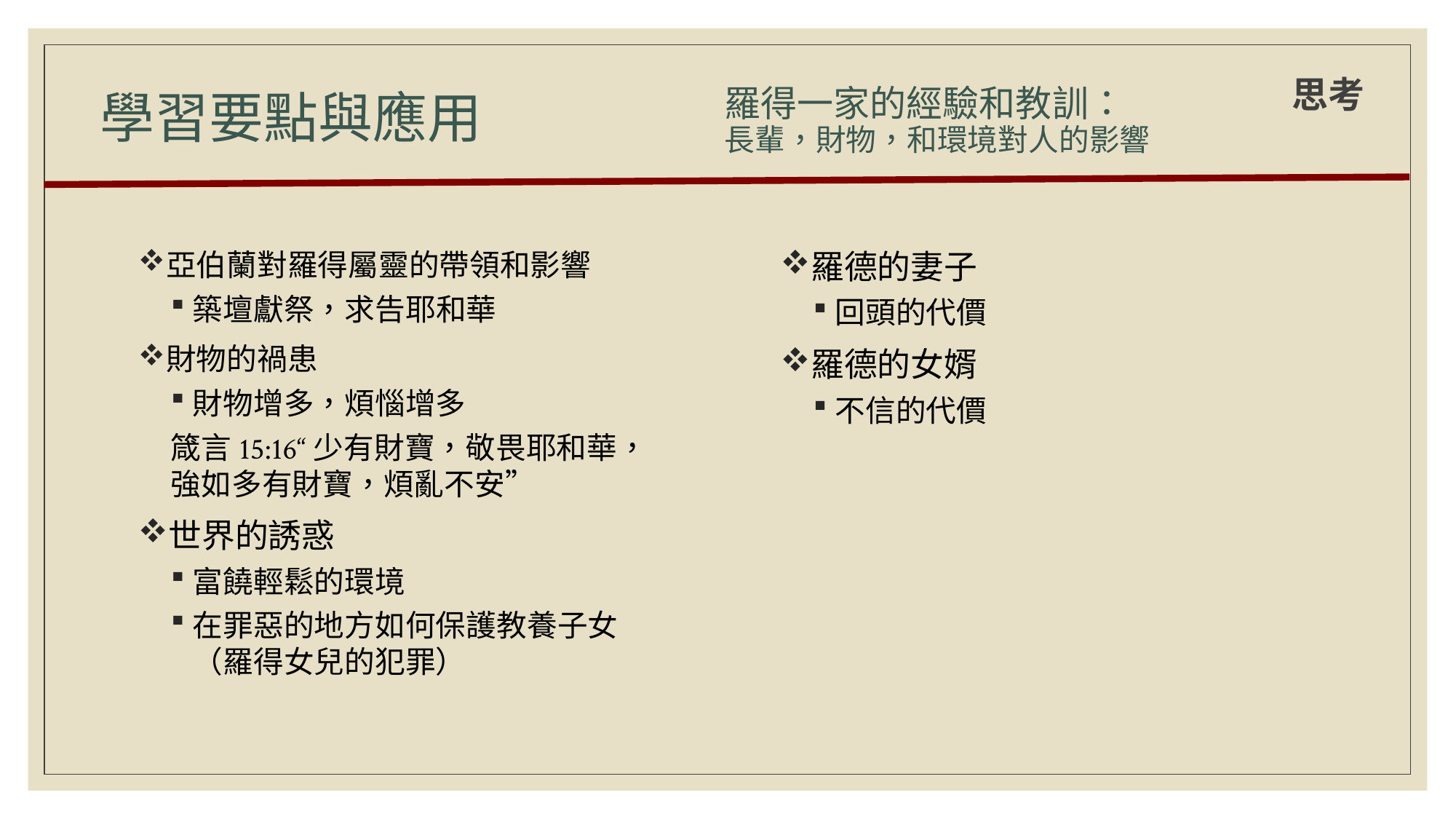

# 羅得一家的經驗和教訓： 長輩，財物，和環境對人的影響
學習要點與應用
思考
亞伯蘭對羅得屬靈的帶領和影響
築壇獻祭，求告耶和華
財物的禍患
財物增多，煩惱增多
箴言15:16“少有財寶，敬畏耶和華，強如多有財寶，煩亂不安”
世界的誘惑
富饒輕鬆的環境
在罪惡的地方如何保護教養子女（羅得女兒的犯罪）
羅德的妻子
回頭的代價
羅德的女婿
不信的代價